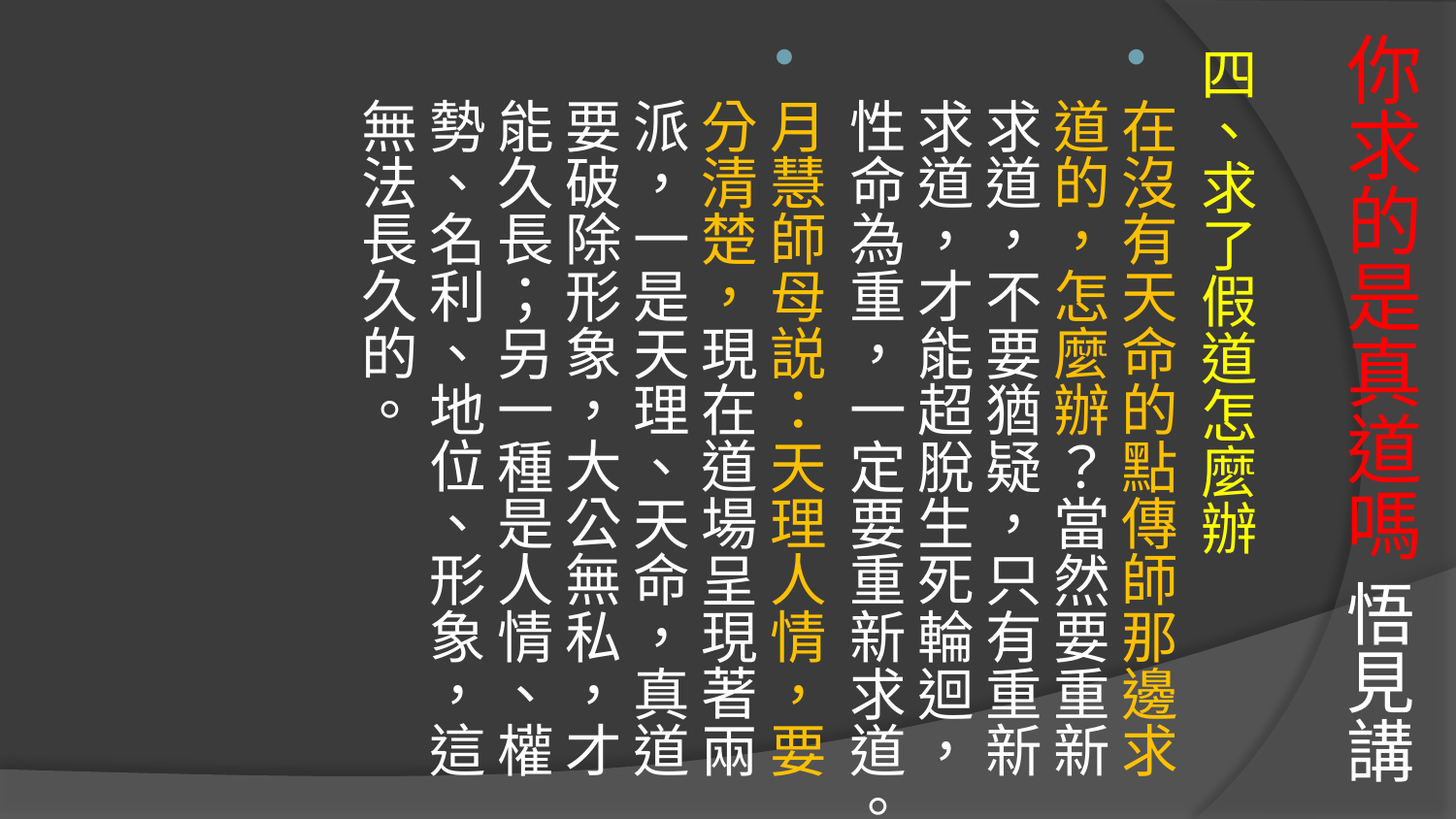

# 你求的是真道嗎 悟見講
四、求了假道怎麼辦
在沒有天命的點傳師那邊求道的，怎麼辦？當然要重新求道，不要猶疑，只有重新求道，才能超脫生死輪迴，性命為重，一定要重新求道。
月慧師母説：天理人情，要分清楚，現在道場呈現著兩派，一是天理、天命，真道要破除形象，大公無私，才能久長；另一種是人情、權勢、名利、地位、形象，這無法長久的。